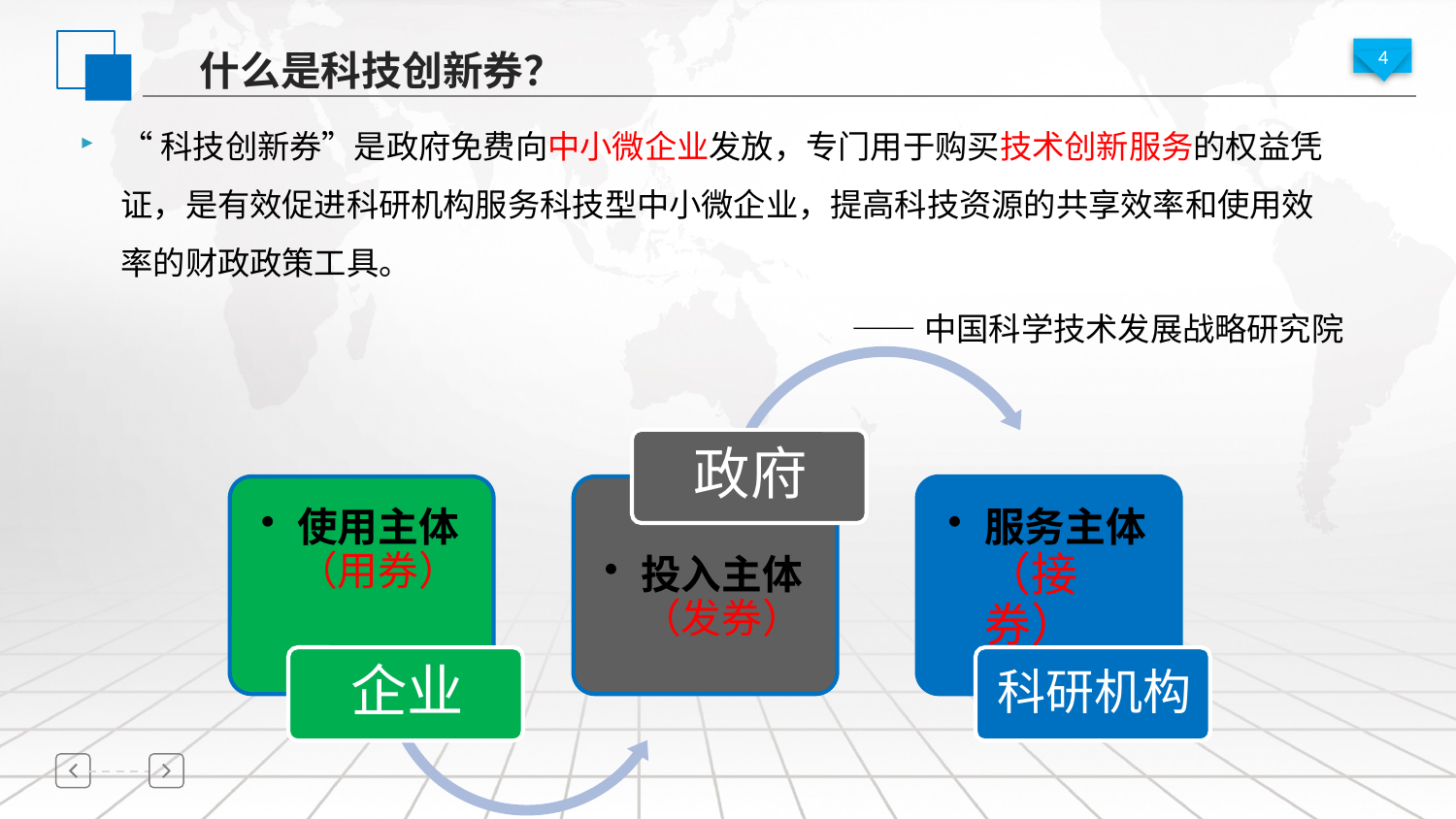

# 什么是科技创新券？
“科技创新券”是政府免费向中小微企业发放，专门用于购买技术创新服务的权益凭证，是有效促进科研机构服务科技型中小微企业，提高科技资源的共享效率和使用效率的财政政策工具。
——中国科学技术发展战略研究院

使用主体（用券）
企业
投入主体（发券）
政府
服务主体
（接券）
科研机构